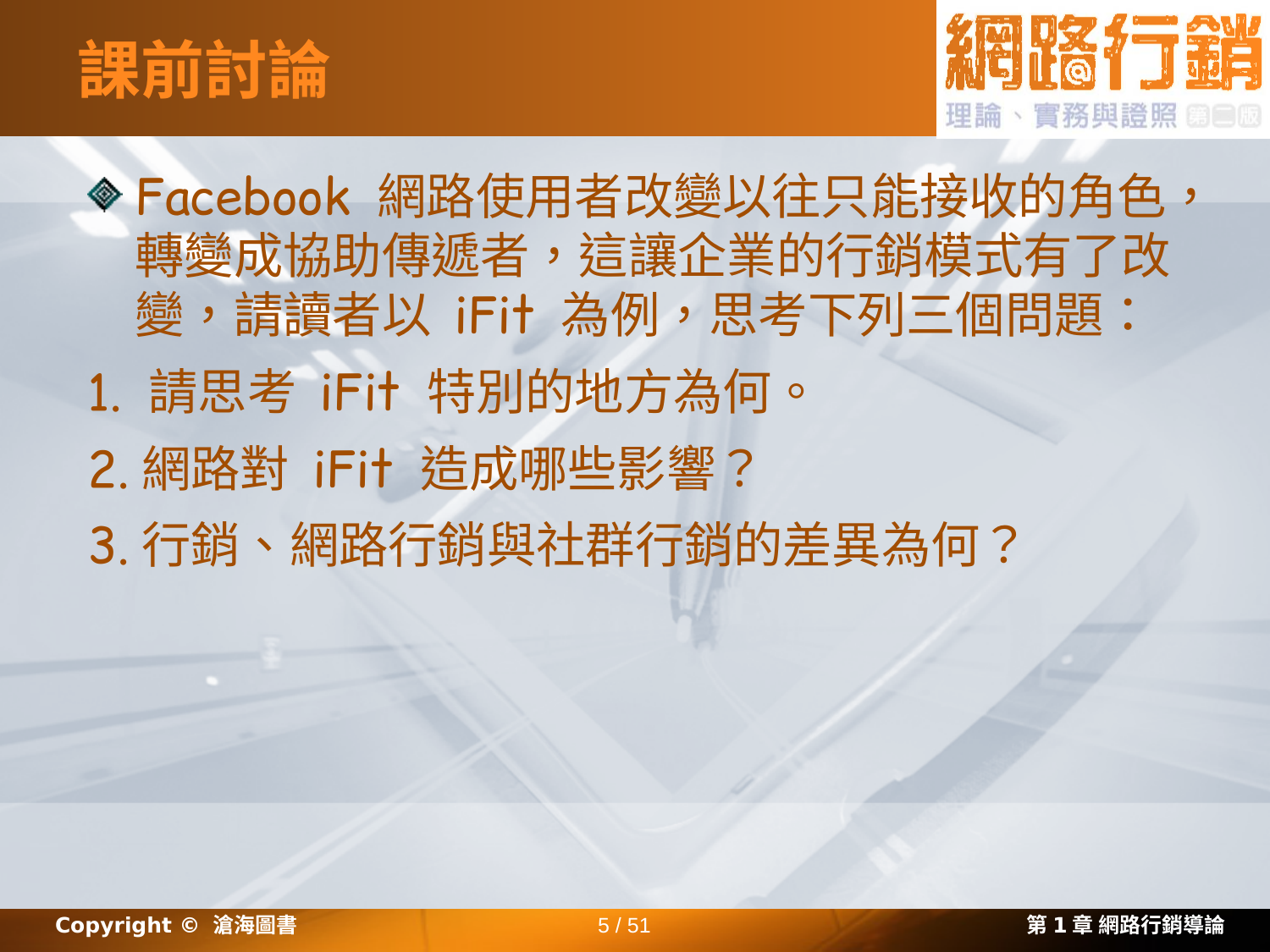

# 課前討論
Facebook 網路使用者改變以往只能接收的角色，轉變成協助傳遞者，這讓企業的行銷模式有了改變，請讀者以 iFit 為例，思考下列三個問題：
1. 請思考 iFit 特別的地方為何。
2.網路對 iFit 造成哪些影響？
3.行銷、網路行銷與社群行銷的差異為何？
Copyright © 滄海圖書
5 / 51
第1章 網路行銷導論